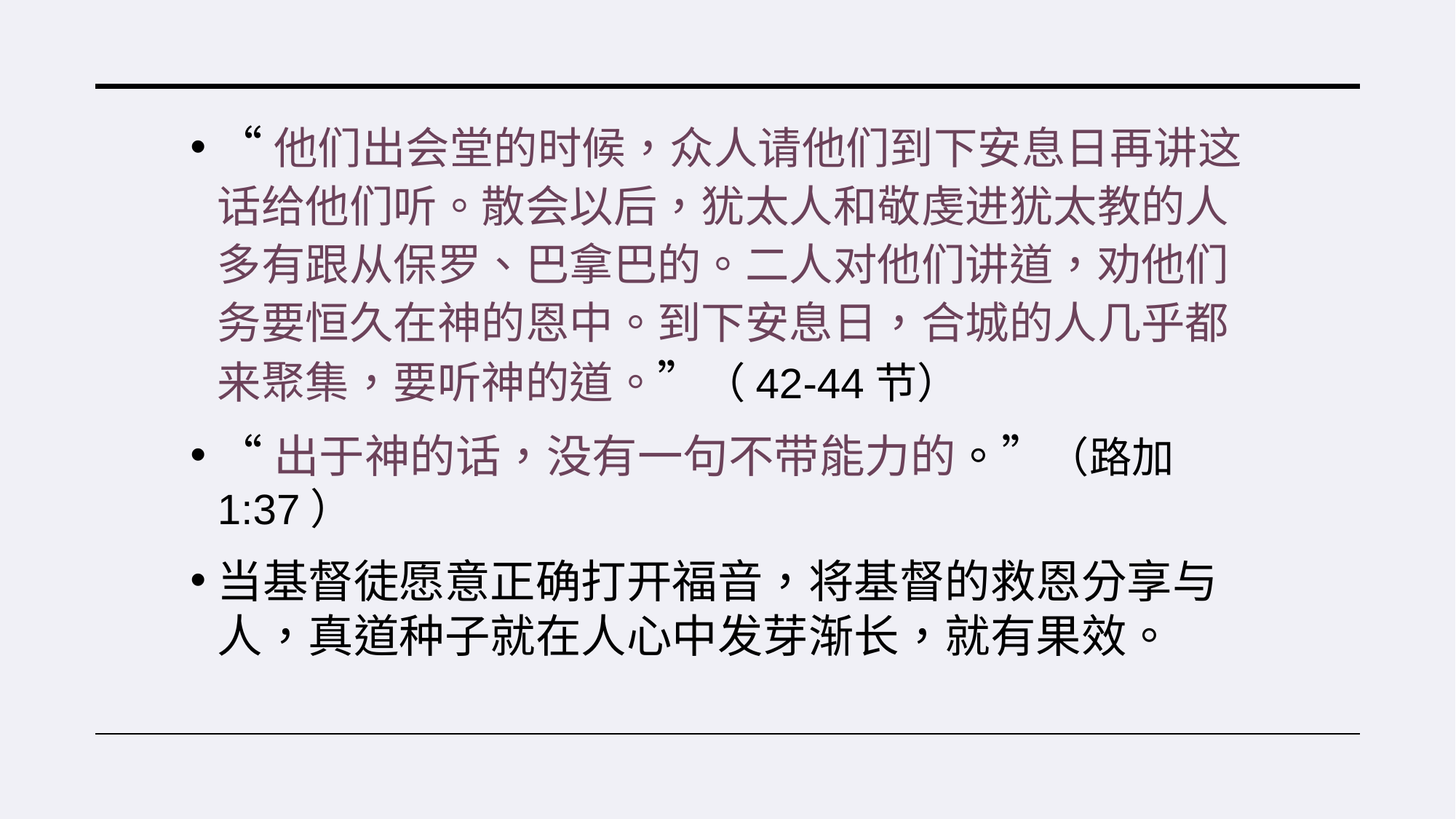

“他们出会堂的时候，众人请他们到下安息日再讲这话给他们听。散会以后，犹太人和敬虔进犹太教的人多有跟从保罗、巴拿巴的。二人对他们讲道，劝他们务要恒久在神的恩中。到下安息日，合城的人几乎都来聚集，要听神的道。”（42-44节）
“出于神的话，没有一句不带能力的。”（路加1:37）
当基督徒愿意正确打开福音，将基督的救恩分享与人，真道种子就在人心中发芽渐长，就有果效。